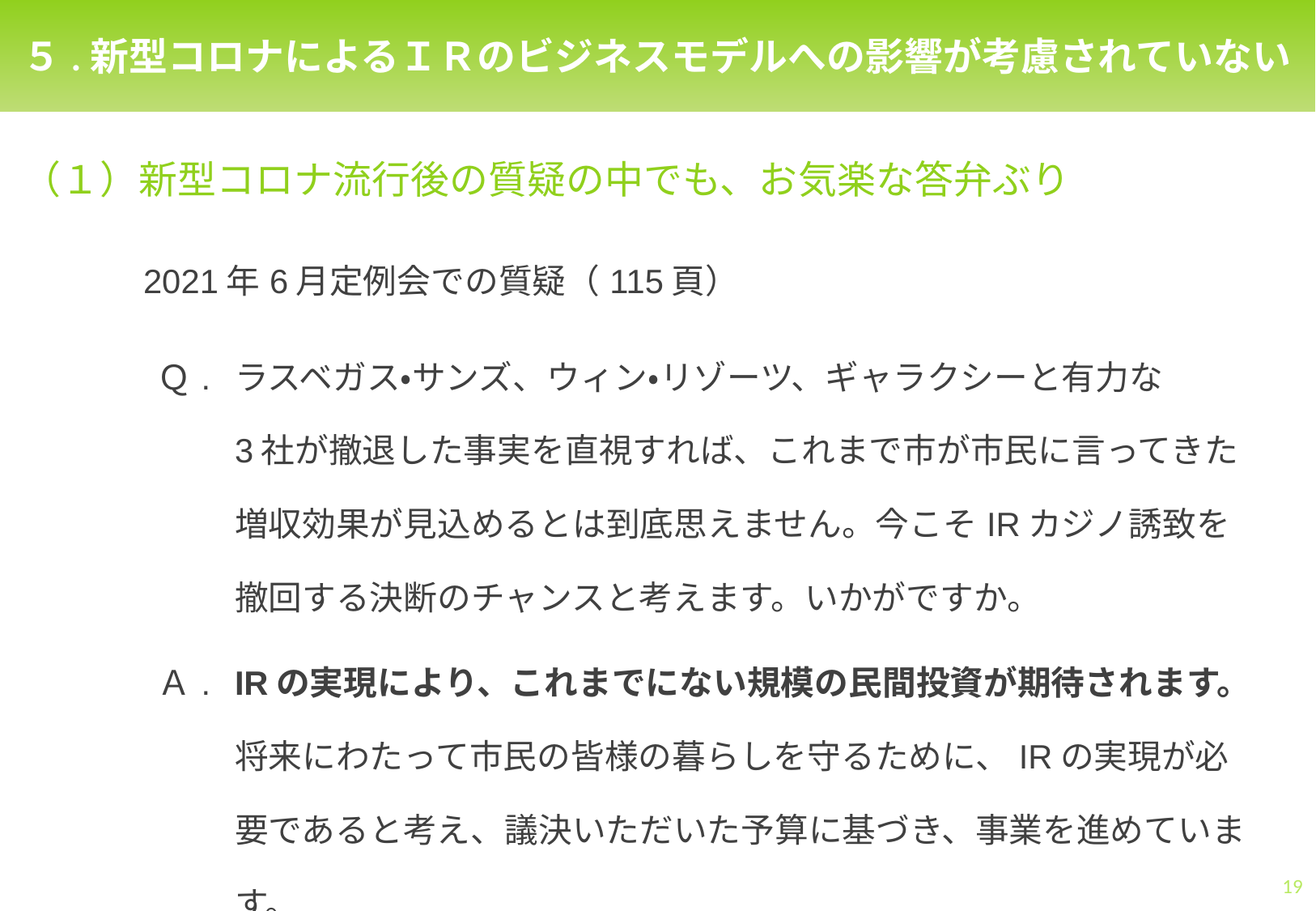

５.新型コロナによるＩＲのビジネスモデルへの影響が考慮されていない
（１）新型コロナ流行後の質疑の中でも、お気楽な答弁ぶり
| 2021年6月定例会での質疑（115頁） |  |
| --- | --- |
| Ｑ. | ラスベガス・サンズ、ウィン・リゾーツ、ギャラクシーと有力な 3社が撤退した事実を直視すれば、これまで市が市民に言ってきた増収効果が見込めるとは到底思えません。今こそIRカジノ誘致を 撤回する決断のチャンスと考えます。いかがですか。 |
| Ａ. | IRの実現により、これまでにない規模の民間投資が期待されます。将来にわたって市民の皆様の暮らしを守るために、IRの実現が必要であると考え、議決いただいた予算に基づき、事業を進めています。 |
19